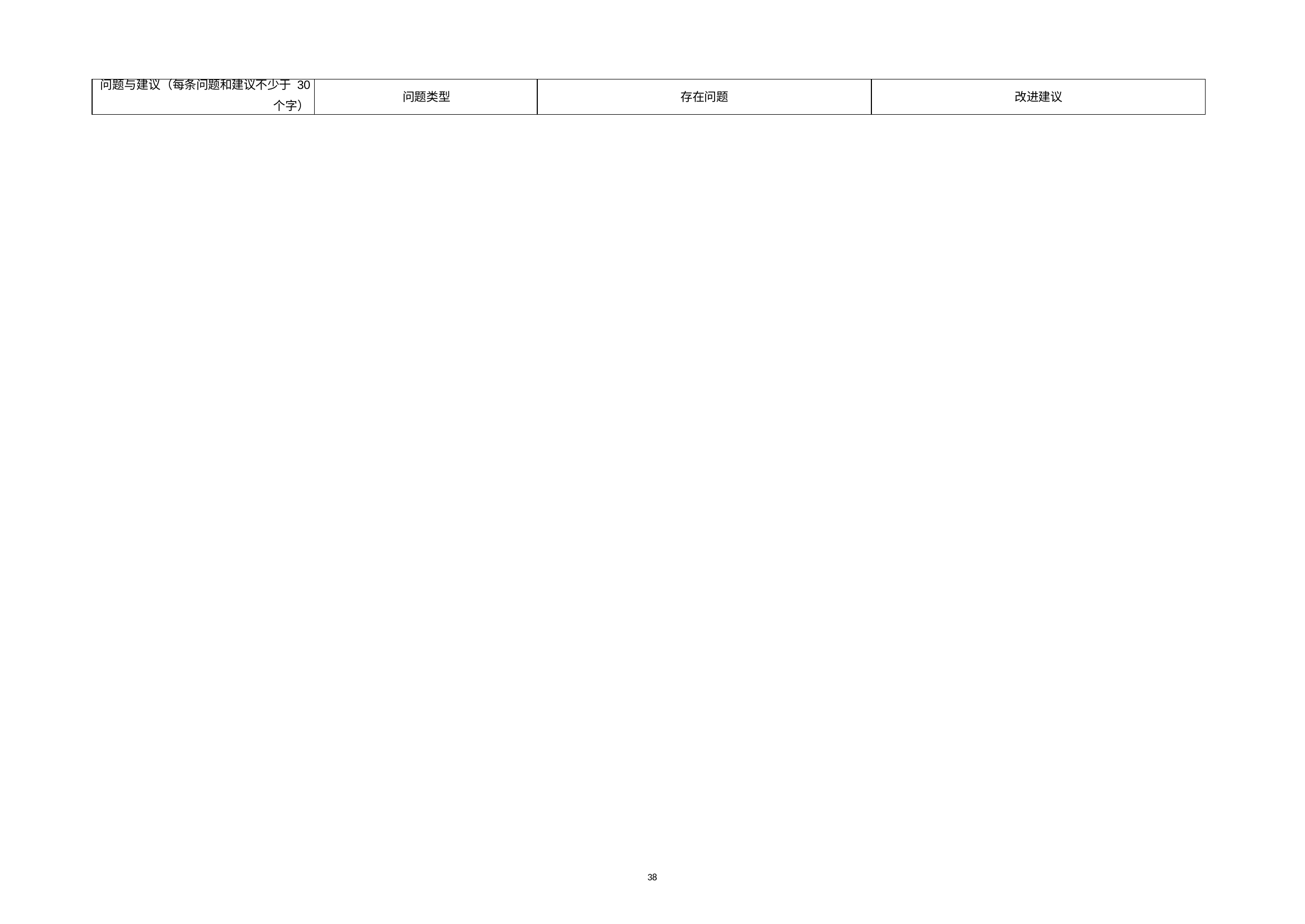

| 问题与建议（每条问题和建议不少于 30 个字） | 问题类型 | 存在问题 | 改进建议 |
| --- | --- | --- | --- |
38